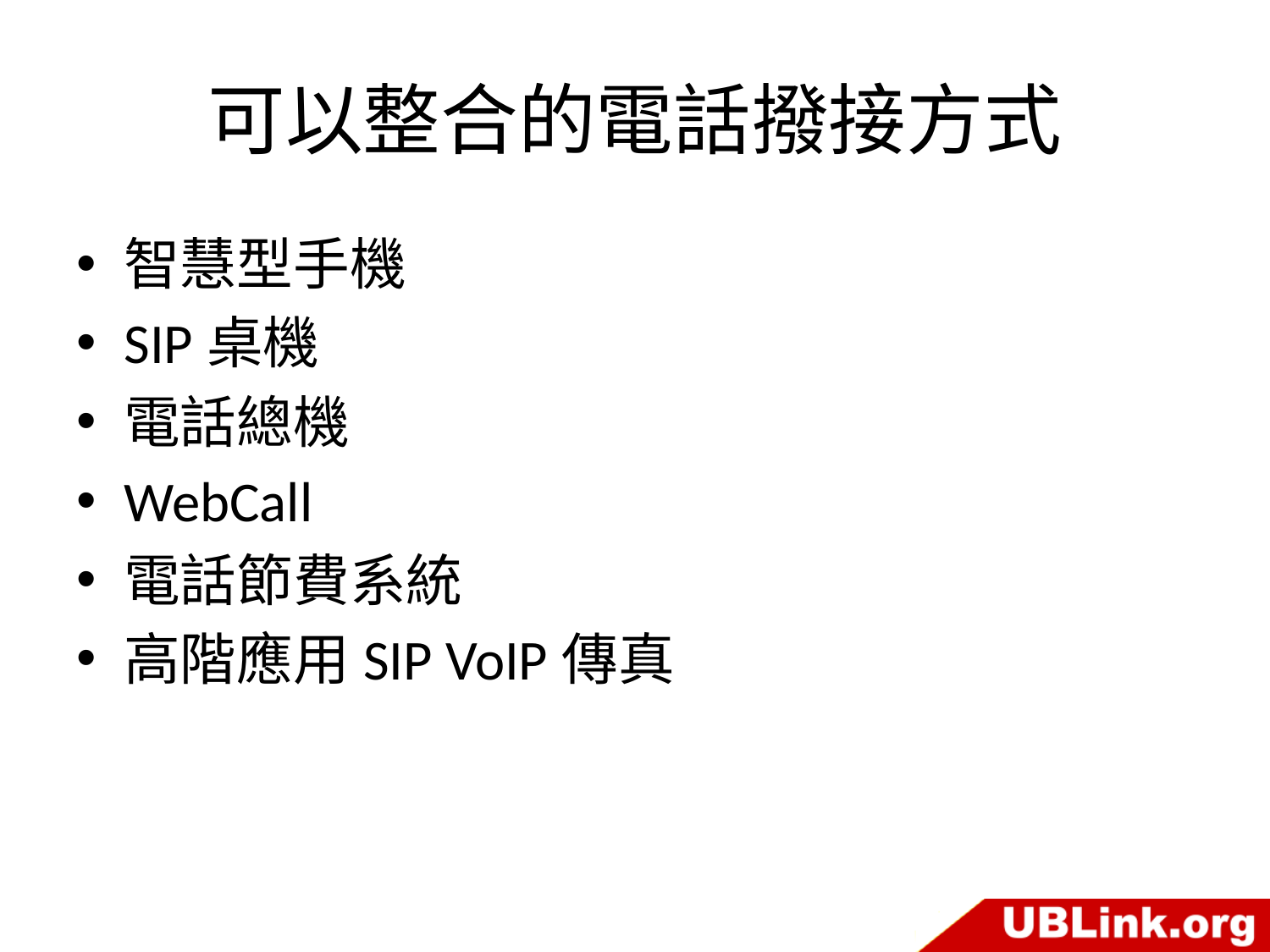

# 可以整合的電話撥接方式
智慧型手機
SIP桌機
電話總機
WebCall
電話節費系統
高階應用SIP VoIP傳真